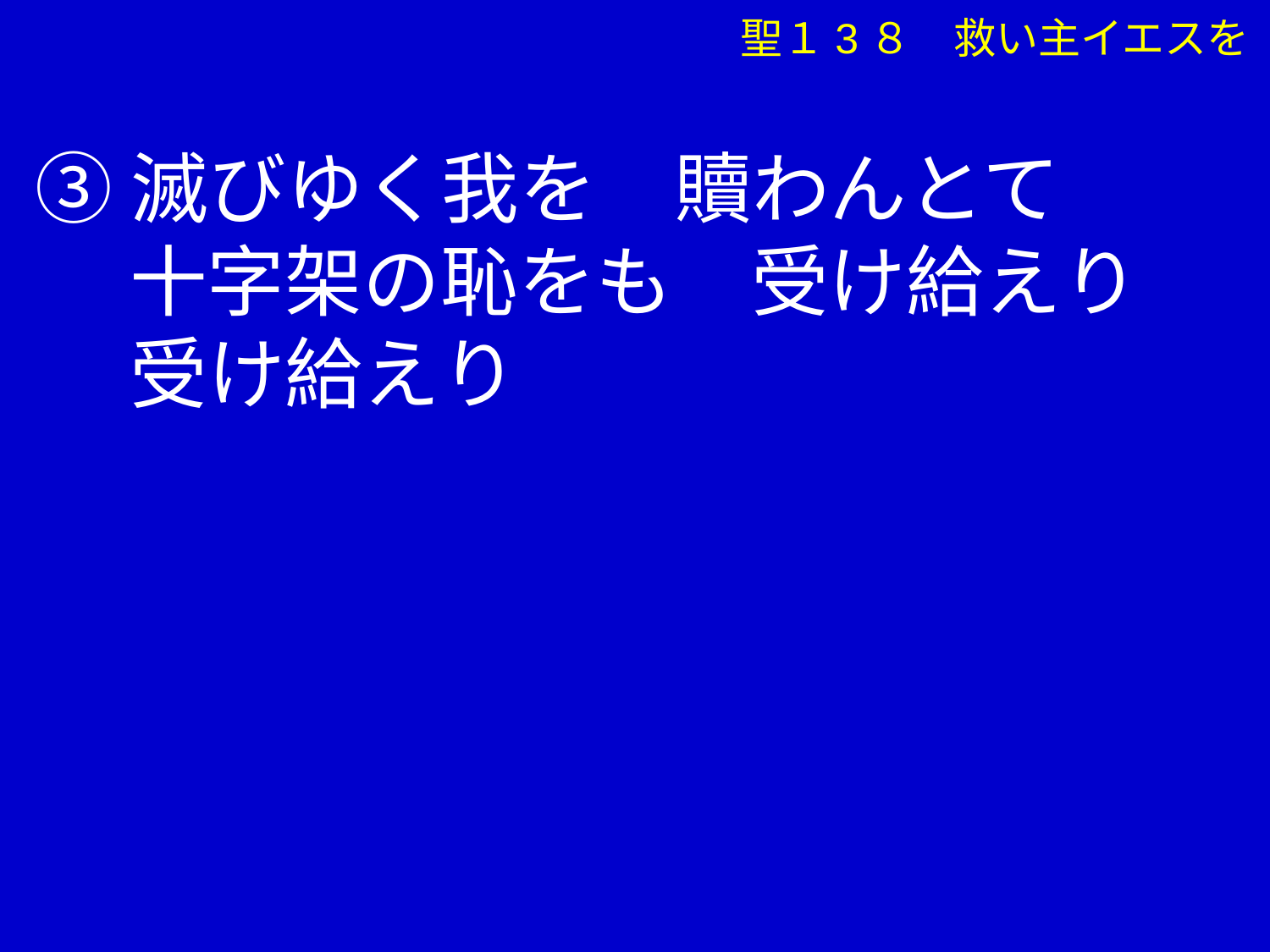

聖１3８　救い主イエスを

③滅びゆく我を　贖わんとて
　 十字架の恥をも　受け給えり
　 受け給えり